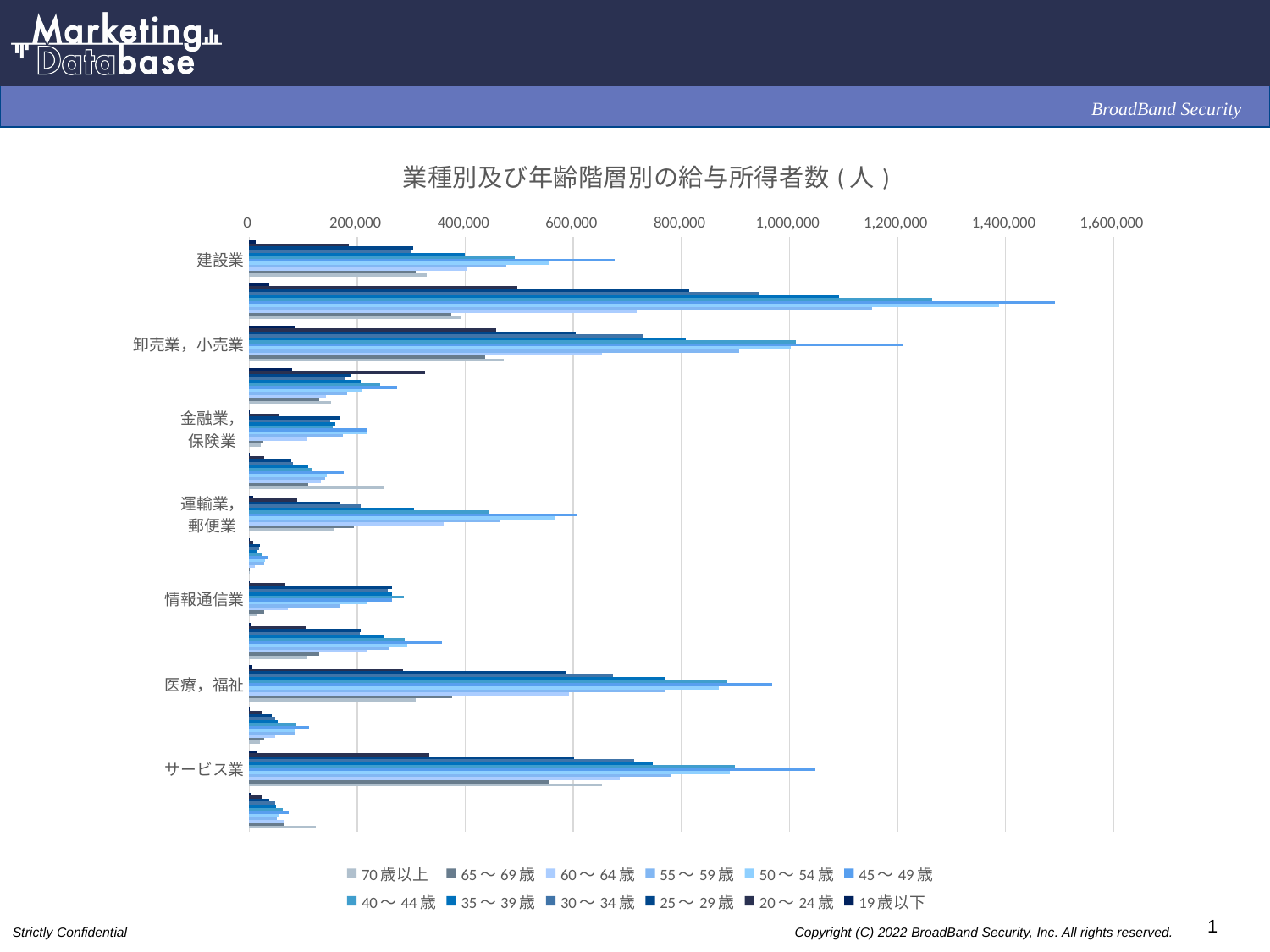

### Chart:  業種別及び年齢階層別の給与所得者数(人)

| Category | 19歳以下 | 20～24歳 | 25～29歳 | 30～34歳 | 35～39歳 | 40～44歳 | 45～49歳 | 50～54歳 | 55～59歳 | 60～64歳 | 65～69歳 | 70歳以上 |
|---|---|---|---|---|---|---|---|---|---|---|---|---|
| 建設業 | 11513.0 | 184891.0 | 303032.0 | 300185.0 | 398353.0 | 490866.0 | 675694.0 | 555860.0 | 475753.0 | 402469.0 | 308697.0 | 328624.0 |
| 製造業 | 36273.0 | 495682.0 | 813820.0 | 945231.0 | 1092525.0 | 1265004.0 | 1491041.0 | 1388541.0 | 1152626.0 | 716541.0 | 373392.0 | 391062.0 |
| 卸売業，小売業 | 85247.0 | 456444.0 | 604820.0 | 728774.0 | 807448.0 | 1012453.0 | 1209535.0 | 1001821.0 | 906776.0 | 653384.0 | 437316.0 | 470666.0 |
| 宿泊業，
飲食サービス業 | 79260.0 | 325375.0 | 189172.0 | 177897.0 | 206552.0 | 242271.0 | 274389.0 | 207200.0 | 180634.0 | 142519.0 | 129897.0 | 151087.0 |
| 金融業，
保険業 | 923.0 | 54703.0 | 168396.0 | 149202.0 | 159180.0 | 154498.0 | 217674.0 | 216571.0 | 172677.0 | 107969.0 | 26570.0 | 21184.0 |
| 不動産業，
物品賃貸業 | 1179.0 | 27015.0 | 77936.0 | 80647.0 | 108926.0 | 116085.0 | 174415.0 | 144175.0 | 139770.0 | 132509.0 | 108997.0 | 250314.0 |
| 運輸業，
郵便業 | 7111.0 | 89309.0 | 168598.0 | 206210.0 | 304903.0 | 444773.0 | 606362.0 | 566766.0 | 463927.0 | 360286.0 | 193271.0 | 157988.0 |
| 電気･ガス･
熱供給・水道業 | 273.0 | 7913.0 | 19230.0 | 17636.0 | 15539.0 | 23199.0 | 34019.0 | 28587.0 | 27106.0 | 10694.0 | 730.0 | 563.0 |
| 情報通信業 | 422.0 | 66163.0 | 264647.0 | 256841.0 | 264878.0 | 286191.0 | 263661.0 | 216775.0 | 167942.0 | 71865.0 | 27642.0 | 13731.0 |
| 学術研究，専門・技術サービス業、
教育，学習支援業 | 3520.0 | 103787.0 | 205552.0 | 204046.0 | 248185.0 | 287433.0 | 356697.0 | 292073.0 | 257354.0 | 217883.0 | 129427.0 | 107254.0 |
| 医療，福祉 | 5700.0 | 285319.0 | 586620.0 | 673701.0 | 770453.0 | 885682.0 | 968373.0 | 868831.0 | 771091.0 | 591255.0 | 376175.0 | 307690.0 |
| 複合サービス事業 | 786.0 | 22458.0 | 42007.0 | 47144.0 | 51932.0 | 86528.0 | 111053.0 | 83499.0 | 84209.0 | 48043.0 | 27208.0 | 19342.0 |
| サービス業 | 13746.0 | 332866.0 | 600693.0 | 712718.0 | 746333.0 | 898955.0 | 1048582.0 | 889864.0 | 780405.0 | 686247.0 | 555974.0 | 652822.0 |
| 農林水産・鉱業 | 2251.0 | 23988.0 | 37067.0 | 48681.0 | 49089.0 | 61336.0 | 72833.0 | 54149.0 | 50946.0 | 65363.0 | 63653.0 | 123251.0 |